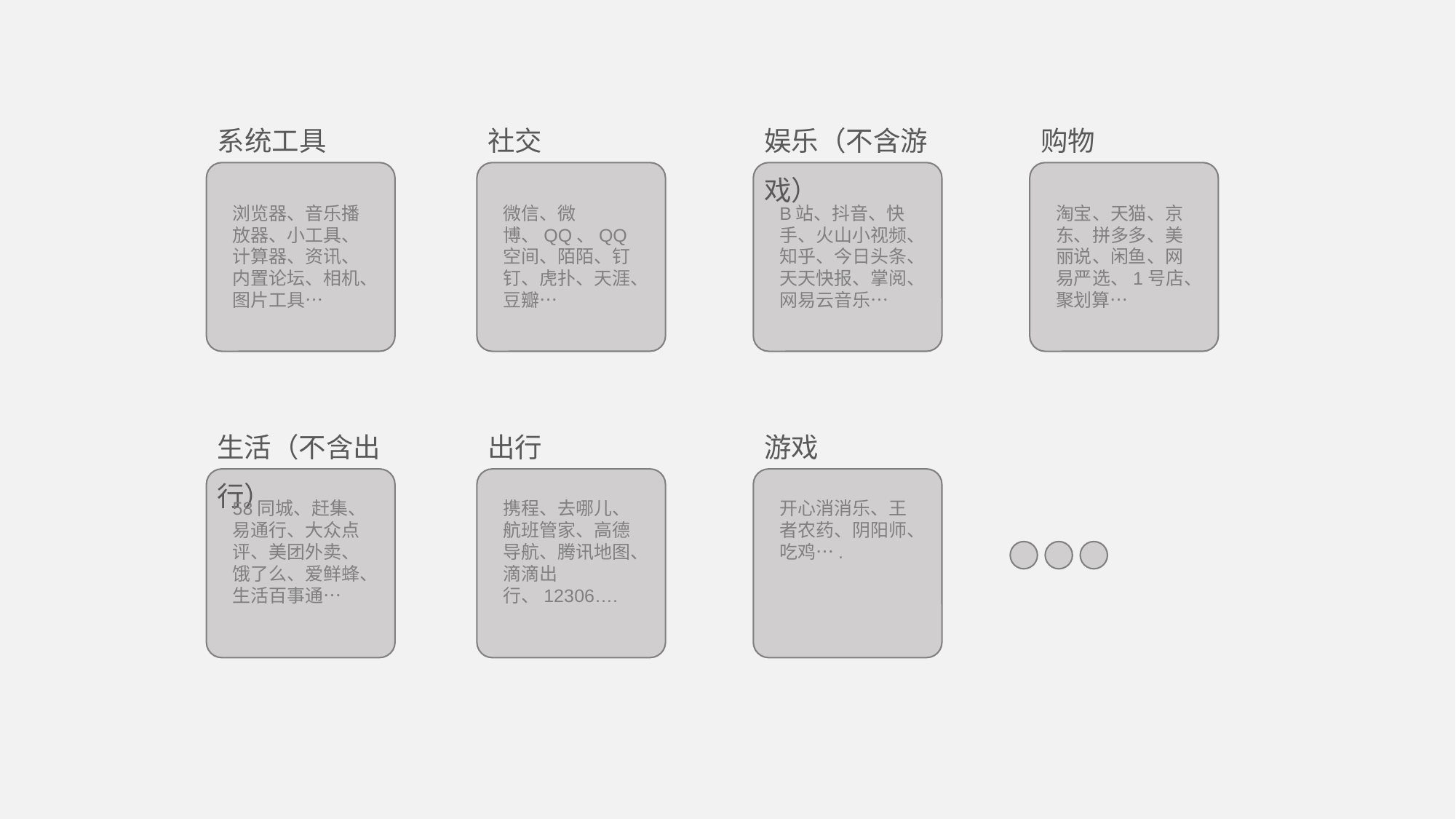

系统工具
社交
娱乐（不含游戏）
购物

浏览器、音乐播放器、小工具、计算器、资讯、
内置论坛、相机、图片工具…
微信、微博、QQ、QQ空间、陌陌、钉钉、虎扑、天涯、豆瓣…
B站、抖音、快手、火山小视频、知乎、今日头条、天天快报、掌阅、网易云音乐…
淘宝、天猫、京东、拼多多、美丽说、闲鱼、网易严选、1号店、聚划算…
生活（不含出行）
出行
游戏

58同城、赶集、易通行、大众点评、美团外卖、饿了么、爱鲜蜂、
生活百事通…
携程、去哪儿、航班管家、高德导航、腾讯地图、滴滴出行、12306….
开心消消乐、王者农药、阴阳师、吃鸡….